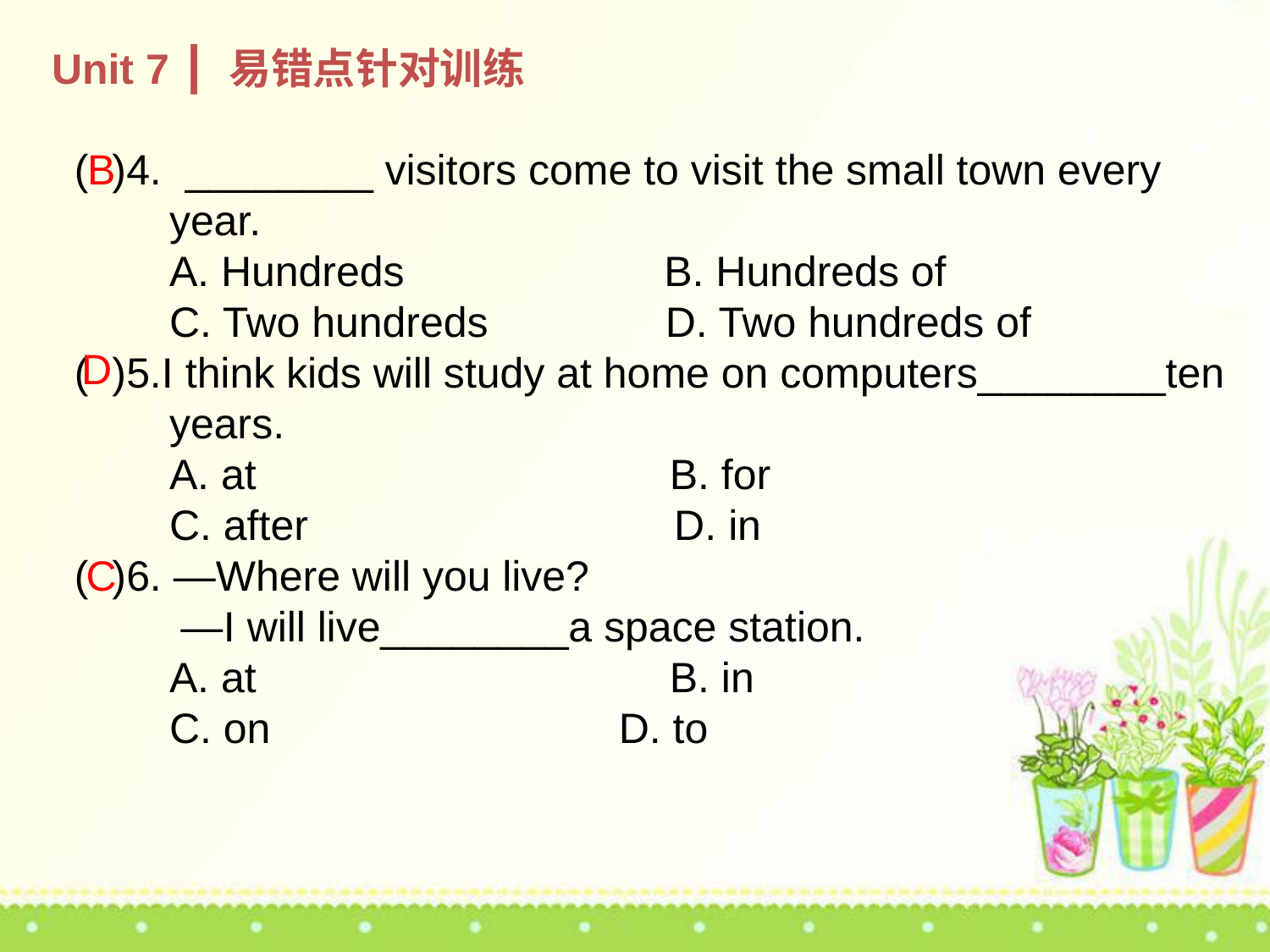

Unit 7 ┃ 易错点针对训练
(  )4.  ________ visitors come to visit the small town every
        year.
        A. Hundreds                      B. Hundreds of
        C. Two hundreds               D. Two hundreds of
(  )5.I think kids will study at home on computers________ten
        years.
        A. at                                   B. for
        C. after                               D. in
(  )6. —Where will you live?
         —I will live________a space station.
        A. at                                   B. in
        C. on　                              D. to
B
 D
C